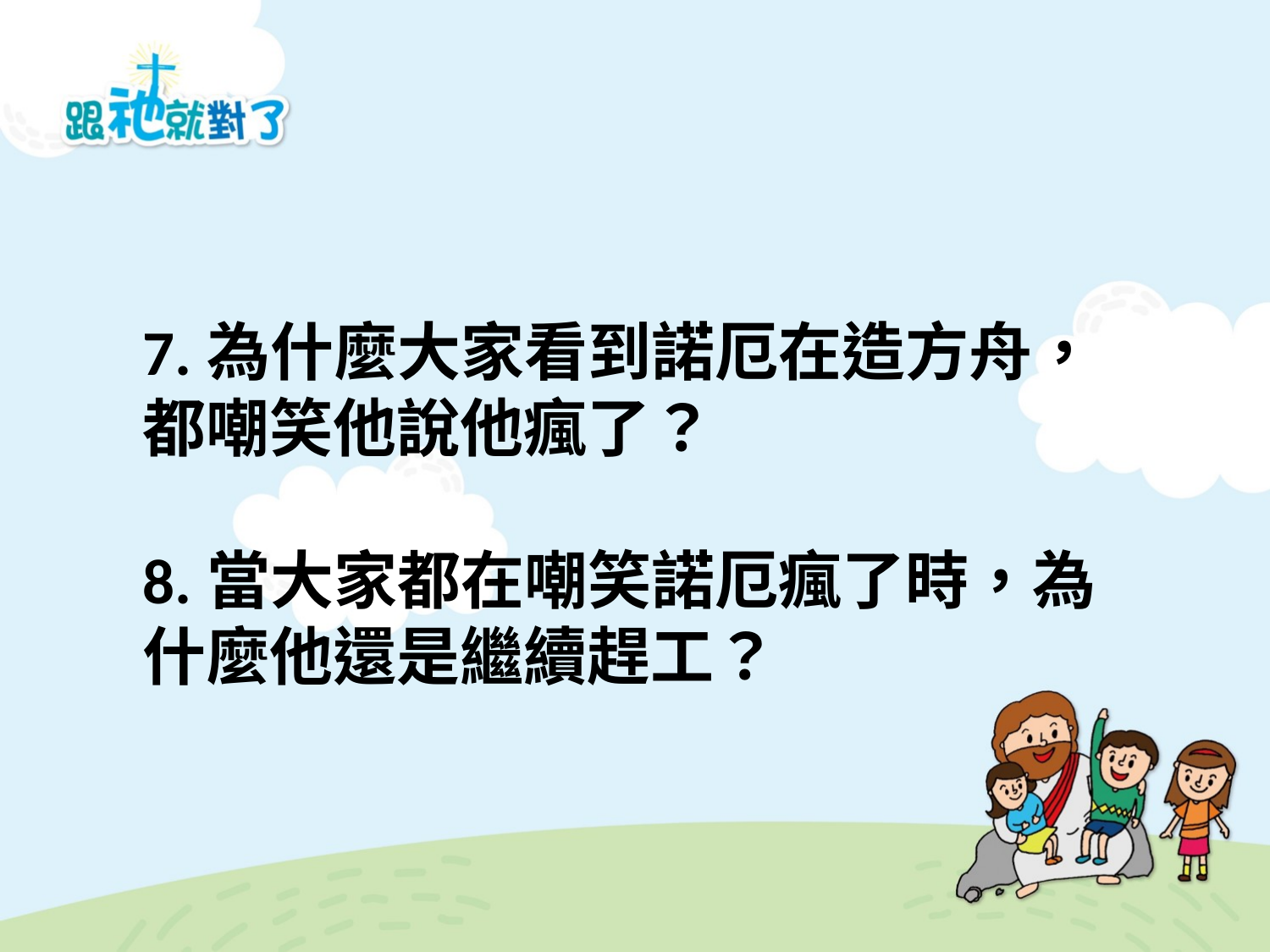

7.為什麼大家看到諾厄在造方舟，都嘲笑他說他瘋了？

8.當大家都在嘲笑諾厄瘋了時，為什麼他還是繼續趕工？